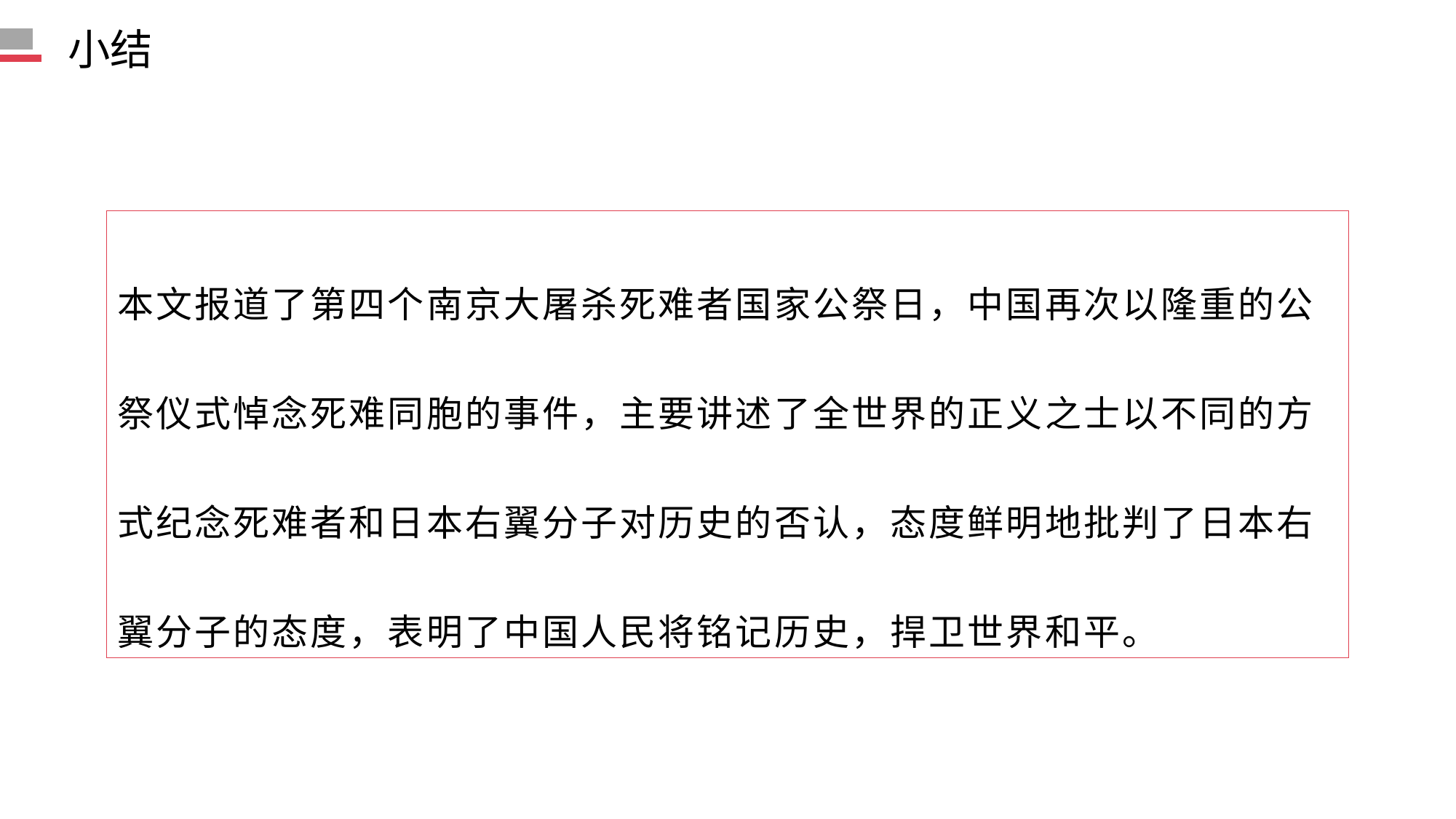

小结

本文报道了第四个南京大屠杀死难者国家公祭日，中国再次以隆重的公祭仪式悼念死难同胞的事件，主要讲述了全世界的正义之士以不同的方式纪念死难者和日本右翼分子对历史的否认，态度鲜明地批判了日本右翼分子的态度，表明了中国人民将铭记历史，捍卫世界和平。